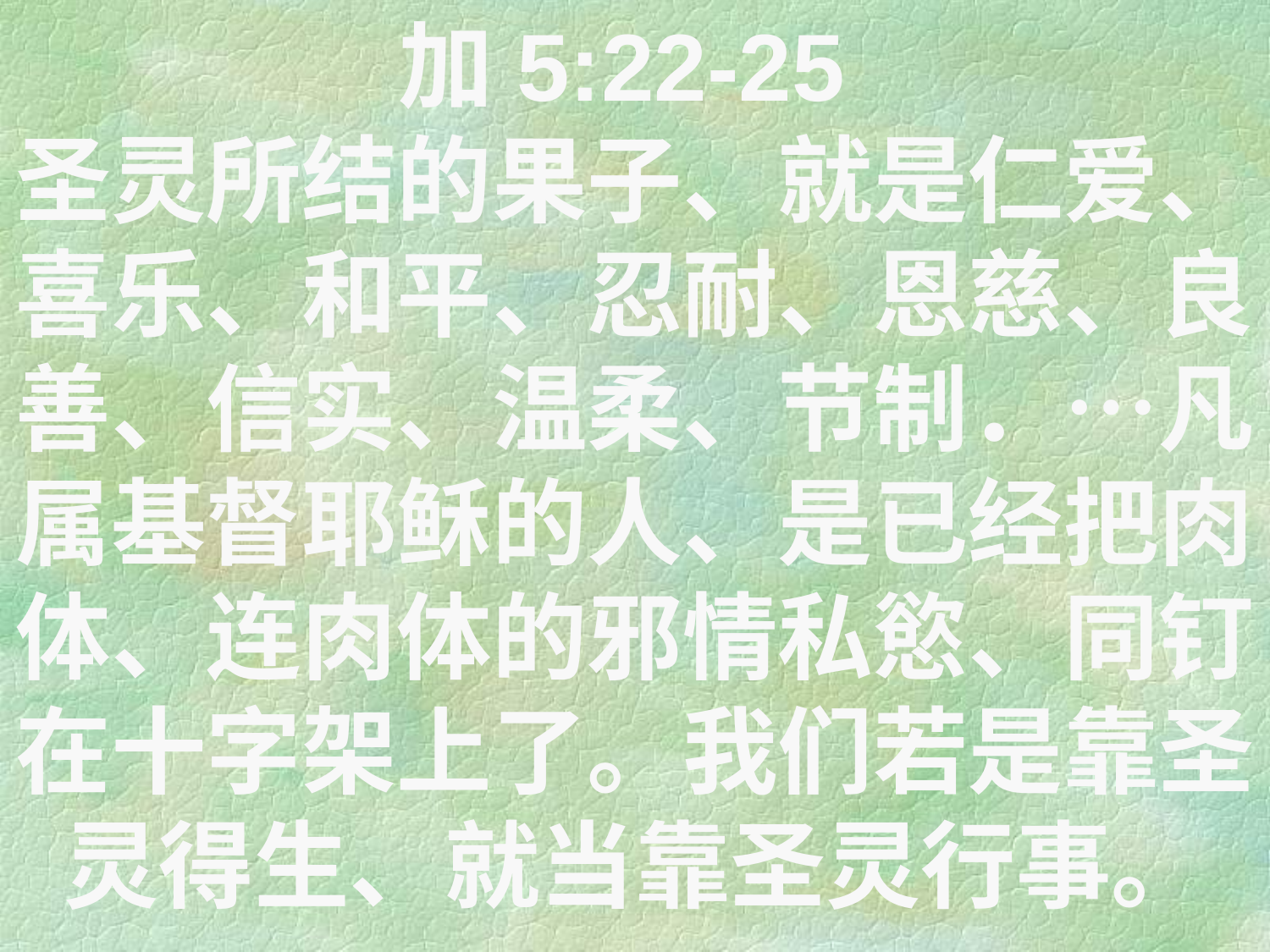

加5:22-25
圣灵所结的果子、就是仁爱、喜乐、和平、忍耐、恩慈、良善、信实、温柔、节制．…凡属基督耶稣的人、是已经把肉体、连肉体的邪情私慾、同钉在十字架上了。我们若是靠圣灵得生、就当靠圣灵行事。